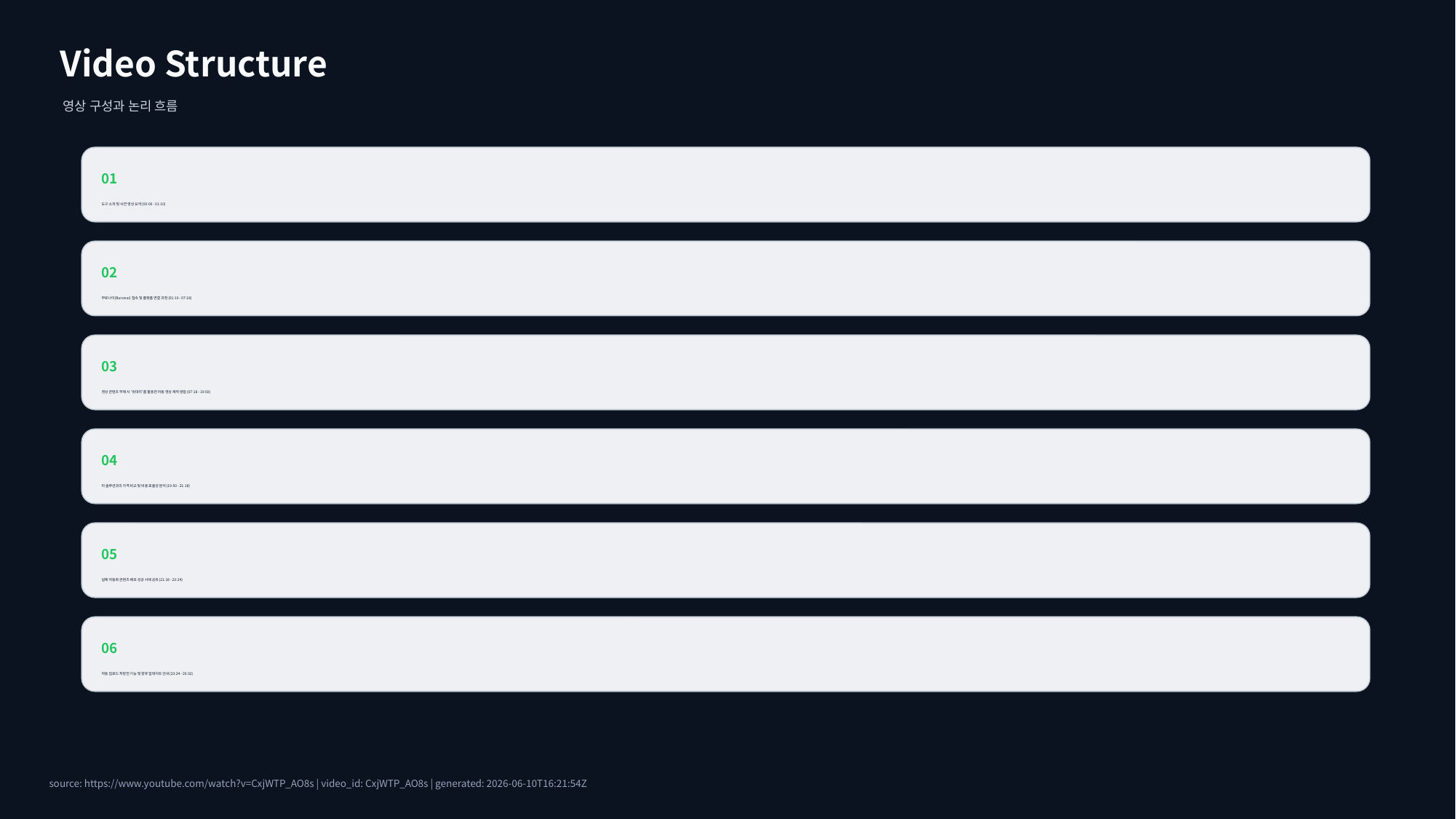

Video Structure
영상 구성과 논리 흐름

01
도구 소개 및 시연 영상 요약 (00:00 - 01:10)

02
부로나이(Buronai) 접속 및 플랫폼 연결 과정 (01:10 - 07:18)

03
영상 콘텐츠 부재 시 '컷대리'를 활용한 자동 영상 제작 방법 (07:18 - 19:50)

04
타 솔루션과의 가격 비교 및 비용 효율성 분석 (19:50 - 21:18)

05
실제 자동화 콘텐츠 배포 성공 사례 공유 (21:18 - 23:24)

06
자동 업로드 처방전 기능 및 향후 업데이트 안내 (23:24 - 26:32)
source: https://www.youtube.com/watch?v=CxjWTP_AO8s | video_id: CxjWTP_AO8s | generated: 2026-06-10T16:21:54Z